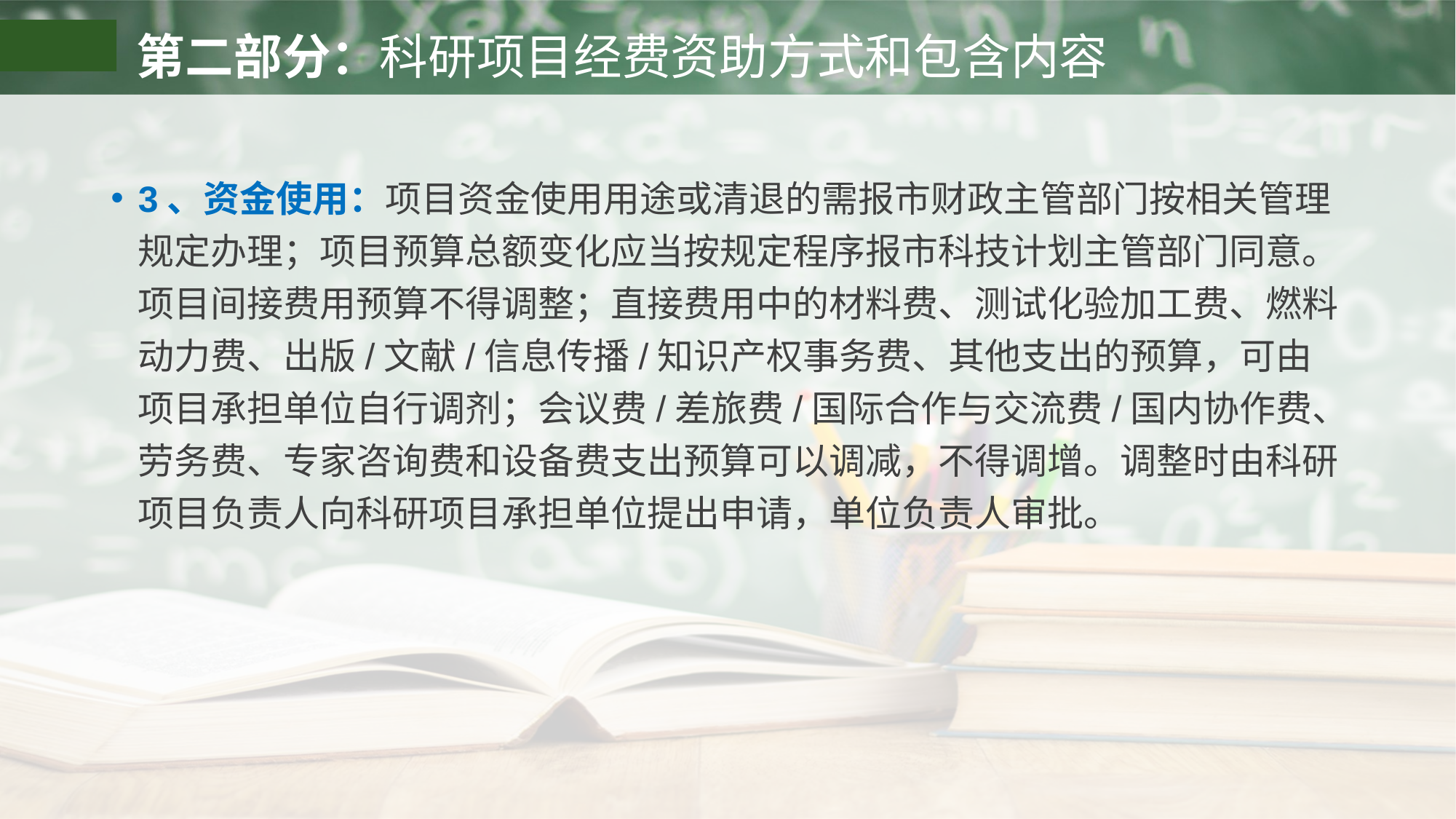

# 第二部分：科研项目经费资助方式和包含内容
3、资金使用：项目资金使用用途或清退的需报市财政主管部门按相关管理规定办理；项目预算总额变化应当按规定程序报市科技计划主管部门同意。项目间接费用预算不得调整；直接费用中的材料费、测试化验加工费、燃料动力费、出版/文献/信息传播/知识产权事务费、其他支出的预算，可由项目承担单位自行调剂；会议费/差旅费/国际合作与交流费/国内协作费、劳务费、专家咨询费和设备费支出预算可以调减，不得调增。调整时由科研项目负责人向科研项目承担单位提出申请，单位负责人审批。